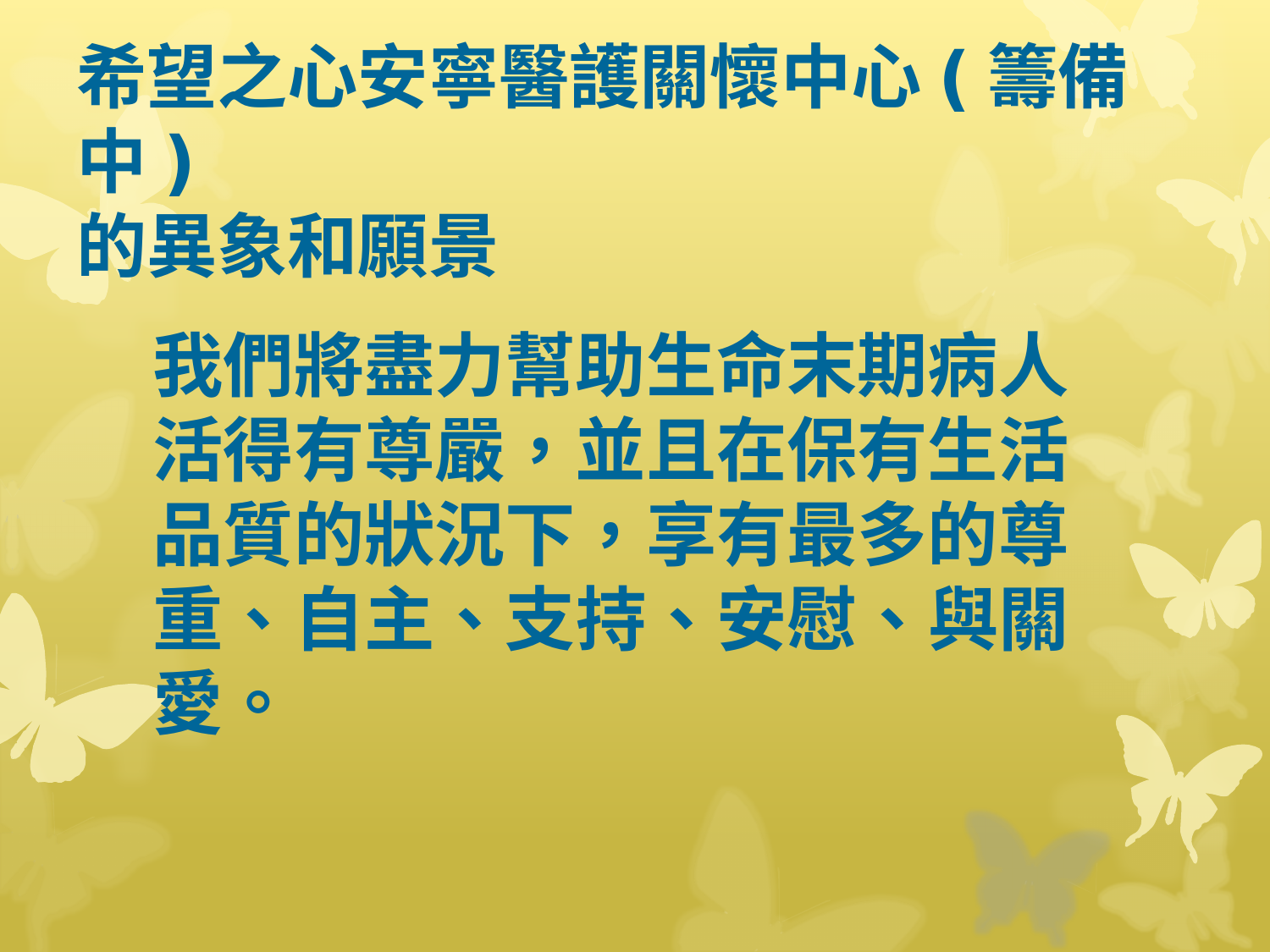

# 希望之心安寧醫護關懷中心(籌備中) 的異象和願景
我們將盡力幫助生命末期病人活得有尊嚴，並且在保有生活品質的狀況下，享有最多的尊重、自主、支持、安慰、與關愛。